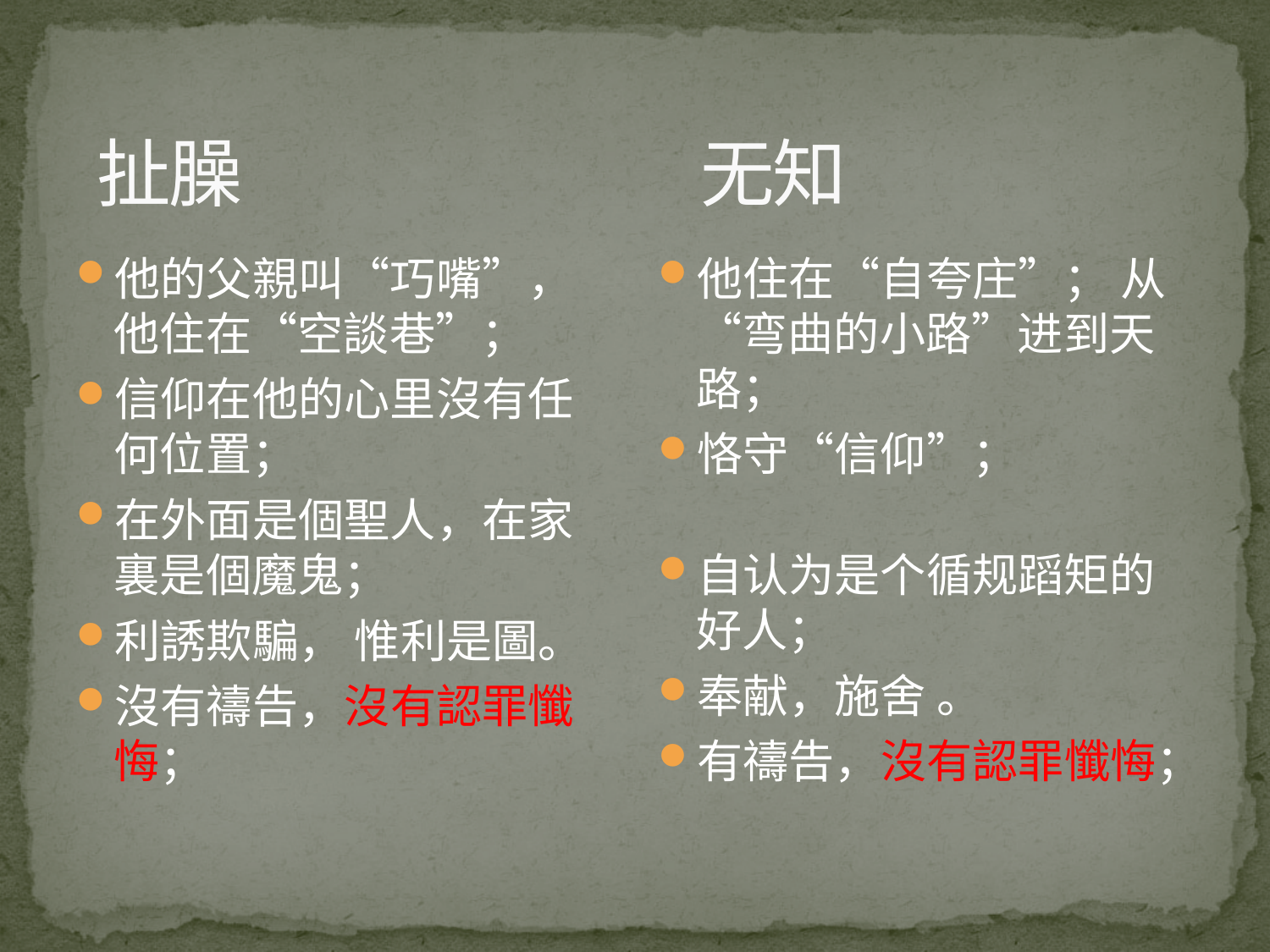

扯臊
# 无知
他的父親叫“巧嘴”，他住在“空談巷”；
信仰在他的心里沒有任何位置；
在外面是個聖人，在家裏是個魔鬼；
利誘欺騙， 惟利是圖。
沒有禱告，沒有認罪懺悔；

他住在“自夸庄”； 从“弯曲的小路”进到天路；
恪守“信仰”；
自认为是个循规蹈矩的好人；
奉献，施舍 。
有禱告，沒有認罪懺悔；